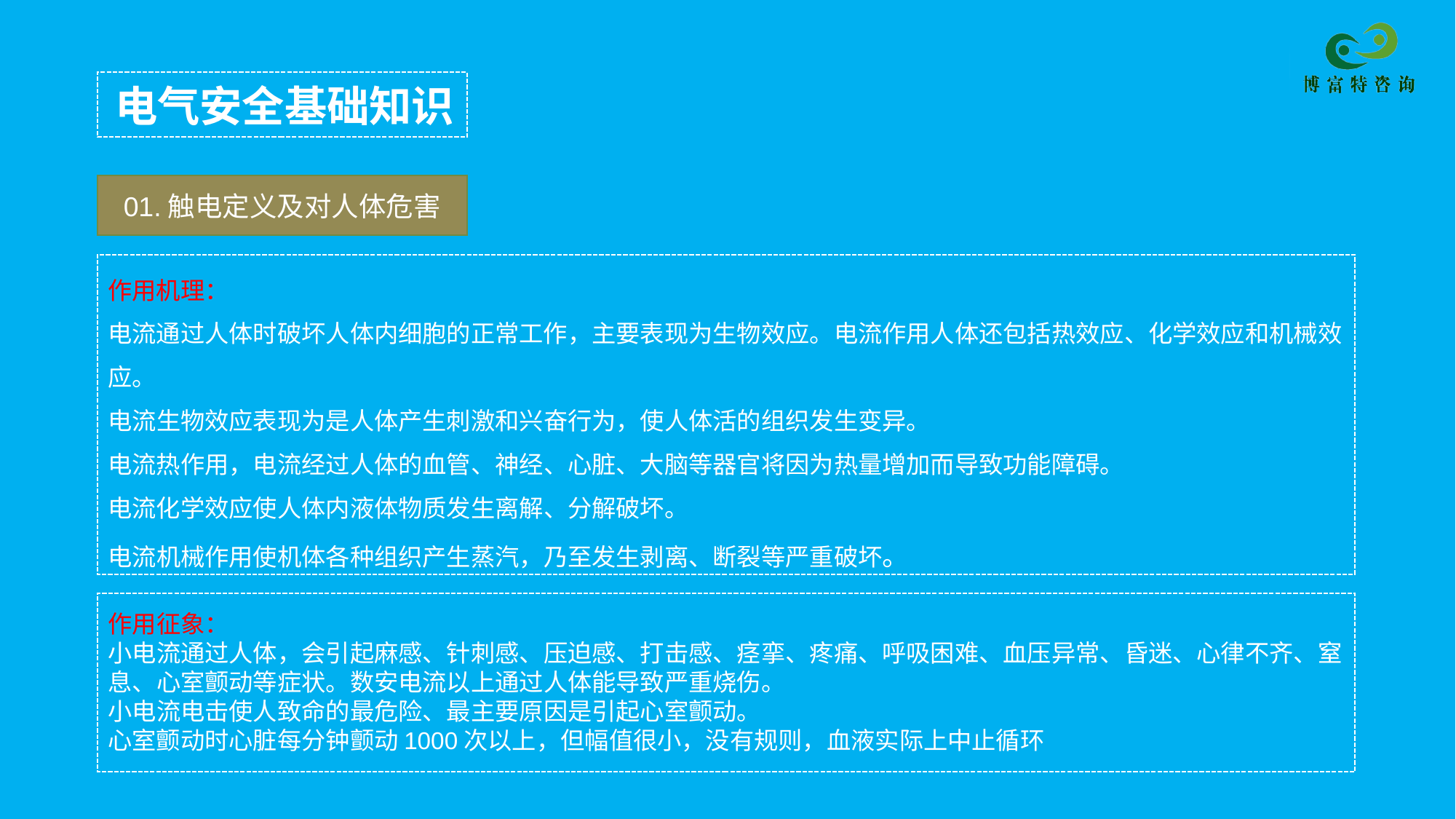

电气安全基础知识
01.触电定义及对人体危害

作用机理：
电流通过人体时破坏人体内细胞的正常工作，主要表现为生物效应。电流作用人体还包括热效应、化学效应和机械效应。
电流生物效应表现为是人体产生刺激和兴奋行为，使人体活的组织发生变异。
电流热作用，电流经过人体的血管、神经、心脏、大脑等器官将因为热量增加而导致功能障碍。
电流化学效应使人体内液体物质发生离解、分解破坏。
电流机械作用使机体各种组织产生蒸汽，乃至发生剥离、断裂等严重破坏。

作用征象：
小电流通过人体，会引起麻感、针刺感、压迫感、打击感、痉挛、疼痛、呼吸困难、血压异常、昏迷、心律不齐、窒息、心室颤动等症状。数安电流以上通过人体能导致严重烧伤。
小电流电击使人致命的最危险、最主要原因是引起心室颤动。
心室颤动时心脏每分钟颤动1000次以上，但幅值很小，没有规则，血液实际上中止循环